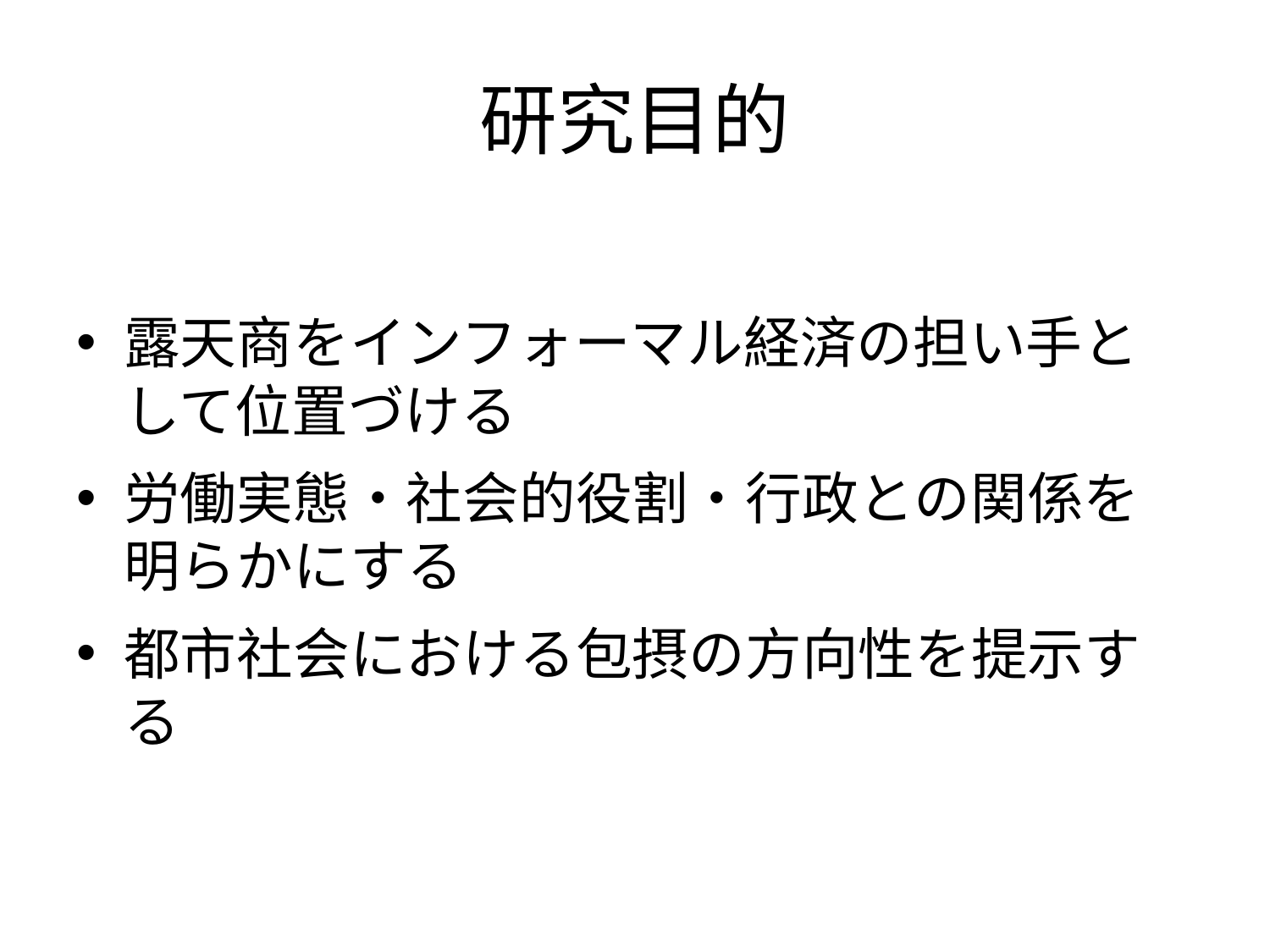

# 研究目的

露天商をインフォーマル経済の担い手として位置づける
労働実態・社会的役割・行政との関係を明らかにする
都市社会における包摂の方向性を提示する